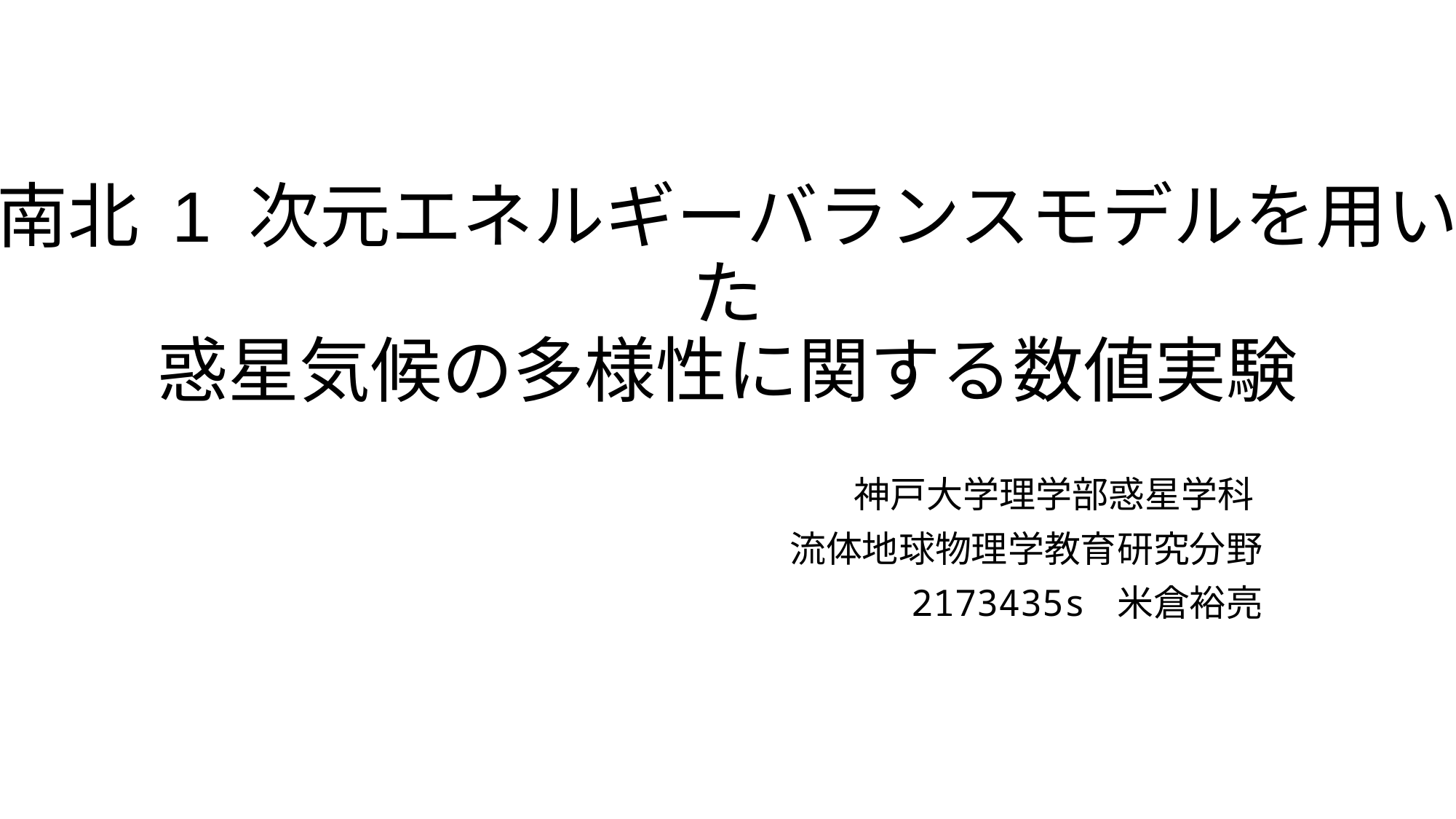

南北 1 次元エネルギーバランスモデルを用いた
惑星気候の多様性に関する数値実験
神戸大学理学部惑星学科
流体地球物理学教育研究分野
2173435s 米倉裕亮